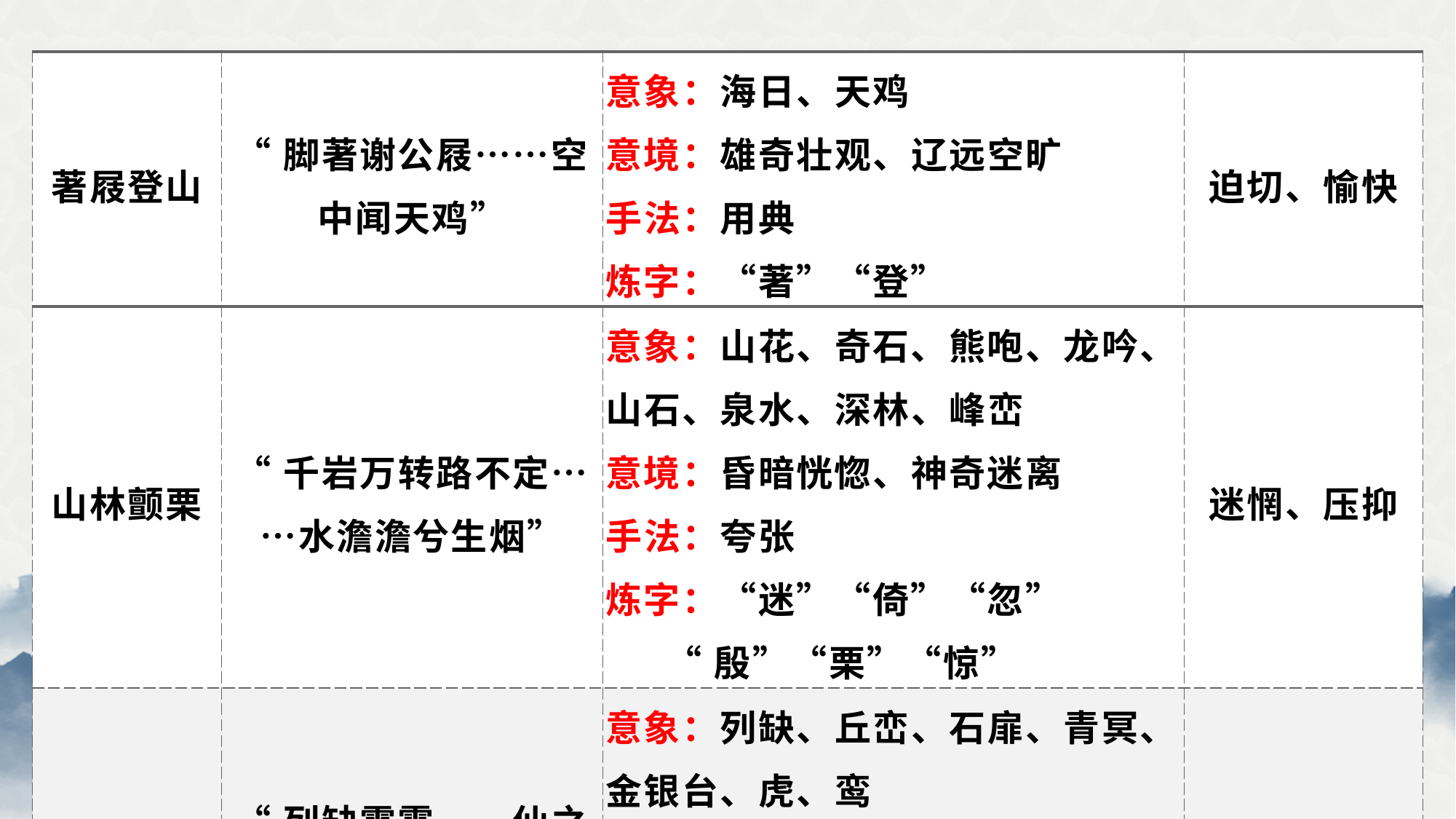

| 著屐登山 | “脚著谢公屐……空中闻天鸡” | 意象：海日、天鸡 意境：雄奇壮观、辽远空旷 手法：用典 炼字：“著”“登” | 迫切、愉快 |
| --- | --- | --- | --- |
| 山林颤栗 | “千岩万转路不定……水澹澹兮生烟” | 意象：山花、奇石、熊咆、龙吟、山石、泉水、深林、峰峦 意境：昏暗恍惚、神奇迷离 手法：夸张 炼字：“迷”“倚”“忽” “殷”“栗”“惊” | 迷惘、压抑 |
| 洞天仙境 | “列缺霹雳……仙之人兮列如麻” | 意象：列缺、丘峦、石扉、青冥、金银台、虎、鸾 意境：光辉灿烂、壮丽非凡 手法：铺陈、拟人 炼字：“崩”“催”“訇”“麻” | 欢欣、愉快 |